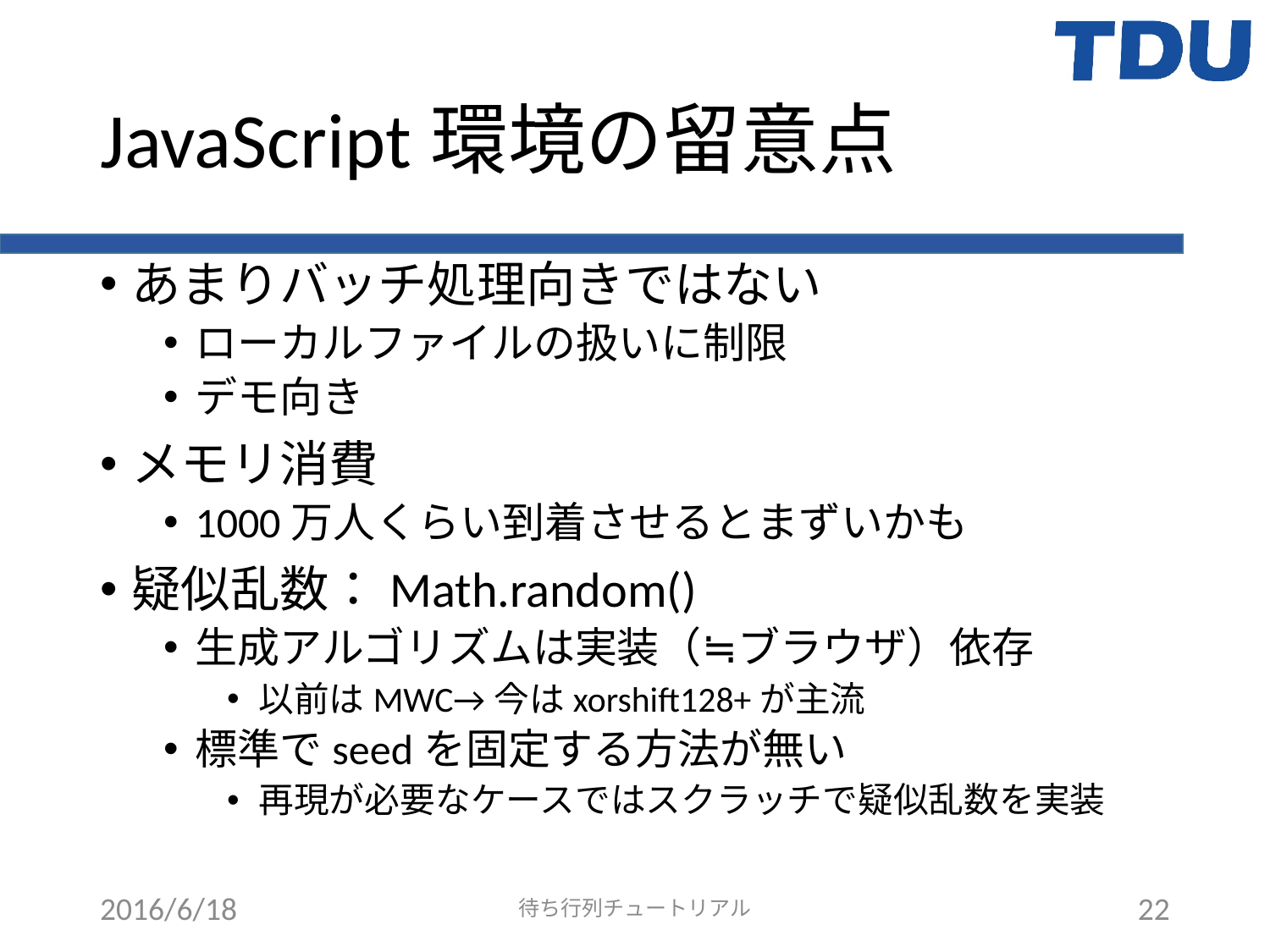

# JavaScript環境の留意点
あまりバッチ処理向きではない
ローカルファイルの扱いに制限
デモ向き
メモリ消費
1000万人くらい到着させるとまずいかも
疑似乱数：Math.random()
生成アルゴリズムは実装（≒ブラウザ）依存
以前はMWC→今はxorshift128+が主流
標準でseedを固定する方法が無い
再現が必要なケースではスクラッチで疑似乱数を実装

2016/6/18
待ち行列チュートリアル
22